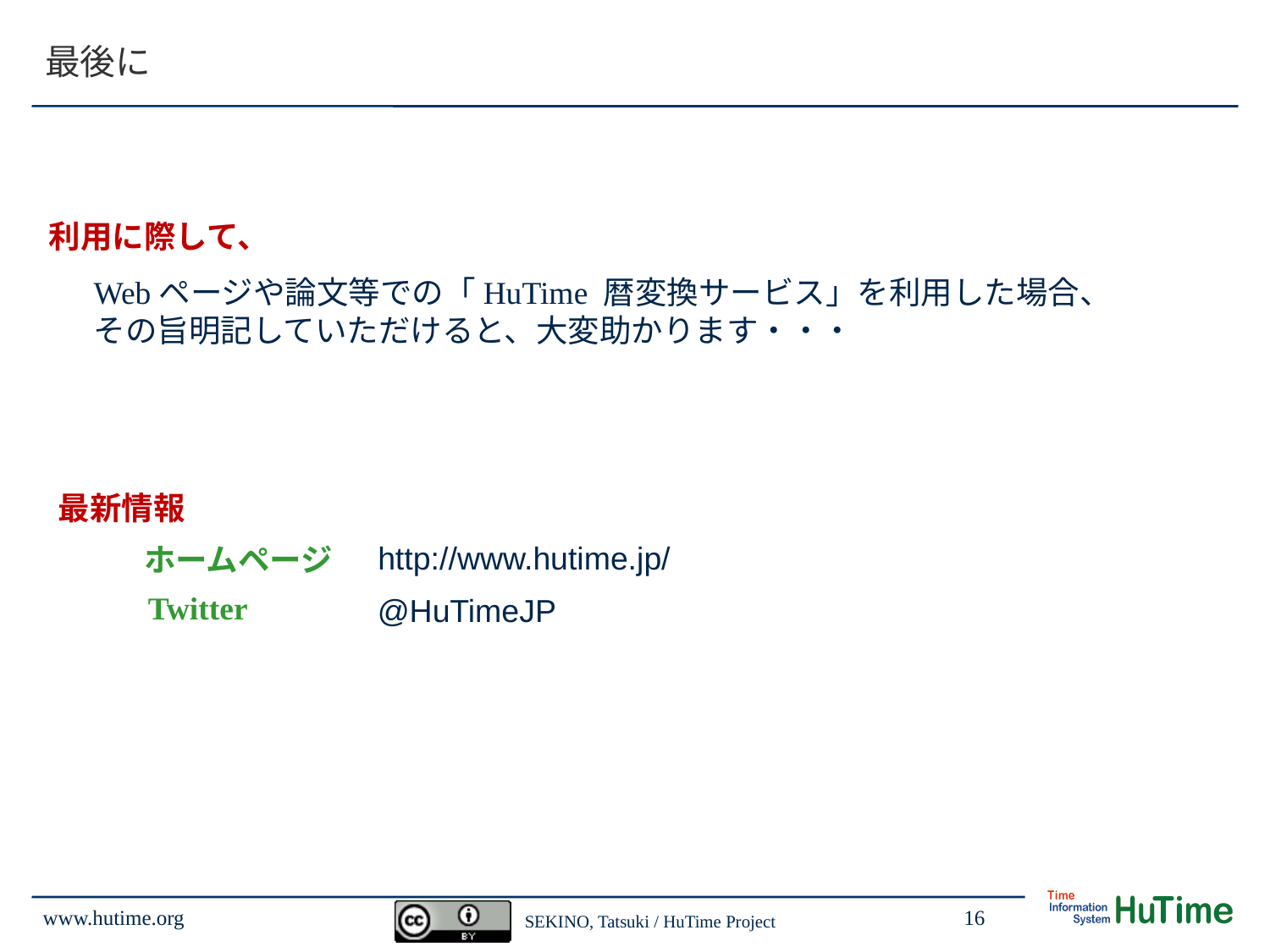

# 最後に
利用に際して、
Webページや論文等での「HuTime 暦変換サービス」を利用した場合、
その旨明記していただけると、大変助かります・・・
最新情報
http://www.hutime.jp/
ホームページ
Twitter
@HuTimeJP